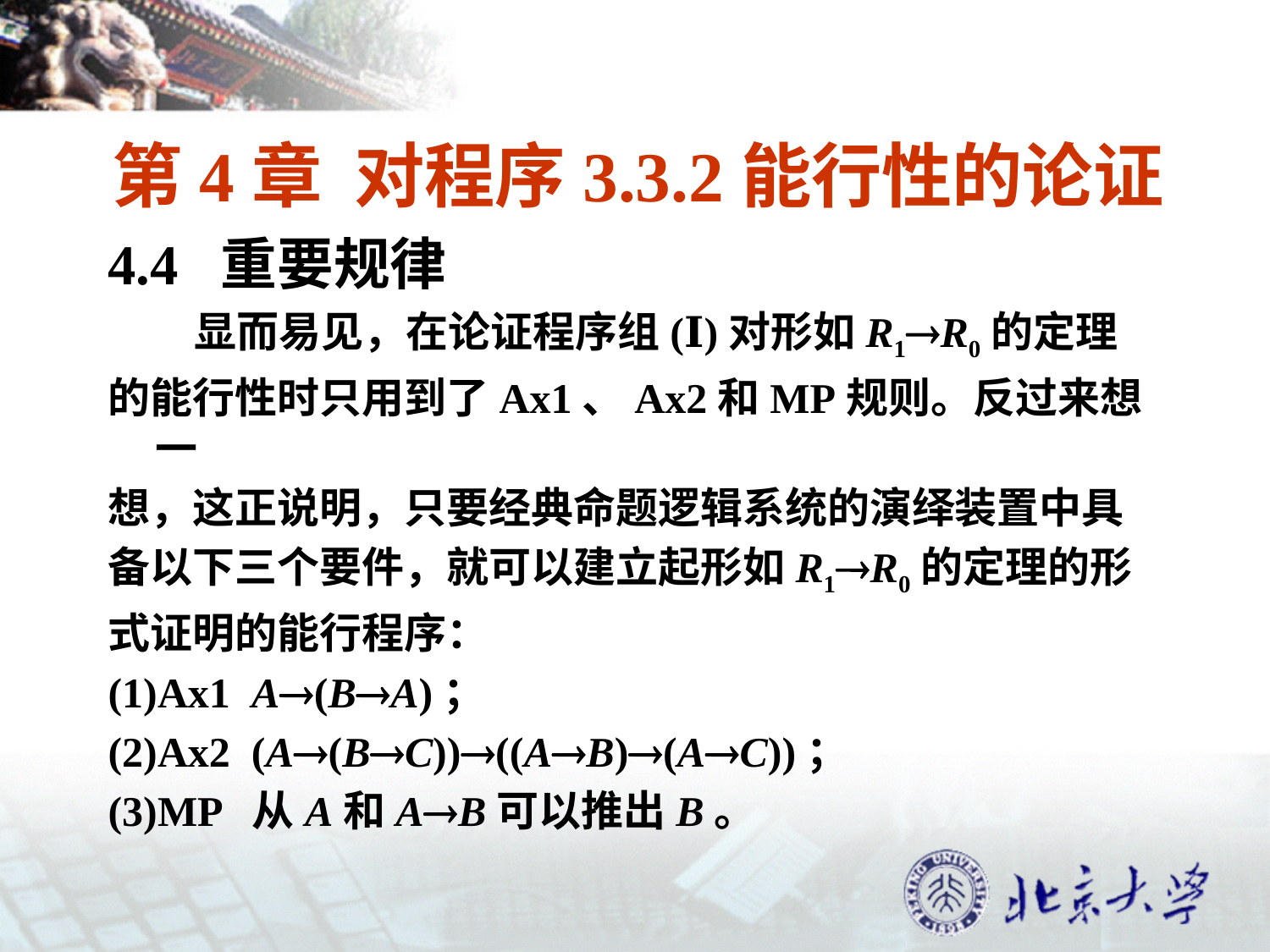

# 第4章  对程序3.3.2能行性的论证
4.4  重要规律
        显而易见，在论证程序组(Ⅰ)对形如R1→R0的定理
的能行性时只用到了Ax1、Ax2和MP规则。反过来想一
想，这正说明，只要经典命题逻辑系统的演绎装置中具
备以下三个要件，就可以建立起形如R1→R0的定理的形
式证明的能行程序：
(1)Ax1  A→(B→A)；
(2)Ax2  (A→(B→C))→((A→B)→(A→C))；
(3)MP  从A和A→B可以推出B。